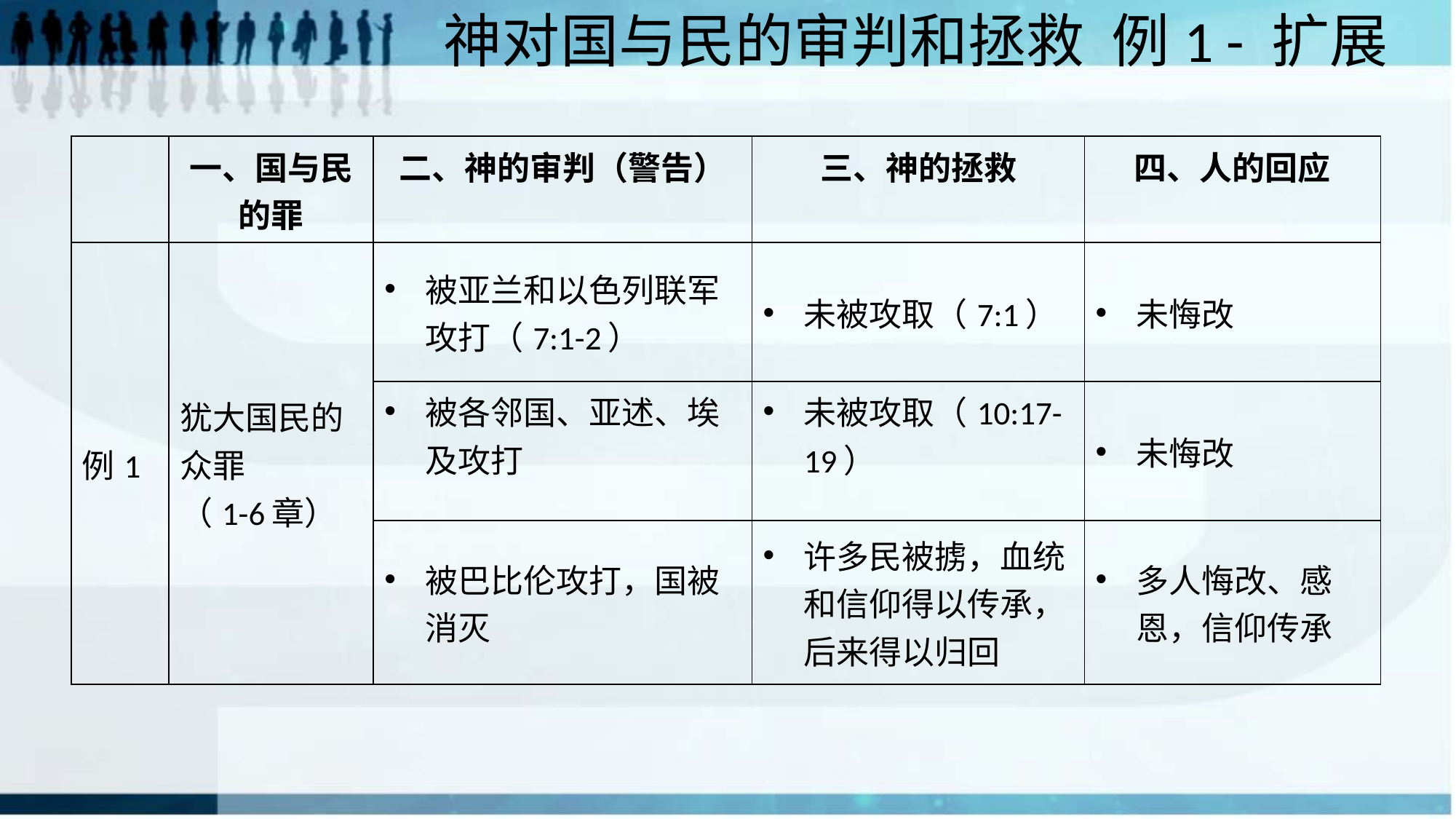

# 神对国与民的审判和拯救	 例1 - 扩展
|  | 一、国与民的罪 | 二、神的审判（警告） | 三、神的拯救 | 四、人的回应 |
| --- | --- | --- | --- | --- |
| 例1 | 犹大国民的众罪 （1-6章） | 被亚兰和以色列联军攻打（7:1-2） | 未被攻取（7:1） | 未悔改 |
|  |  | 被各邻国、亚述、埃及攻打 | 未被攻取（10:17-19） | 未悔改 |
|  |  | 被巴比伦攻打，国被消灭 | 许多民被掳，血统和信仰得以传承，后来得以归回 | 多人悔改、感恩，信仰传承 |